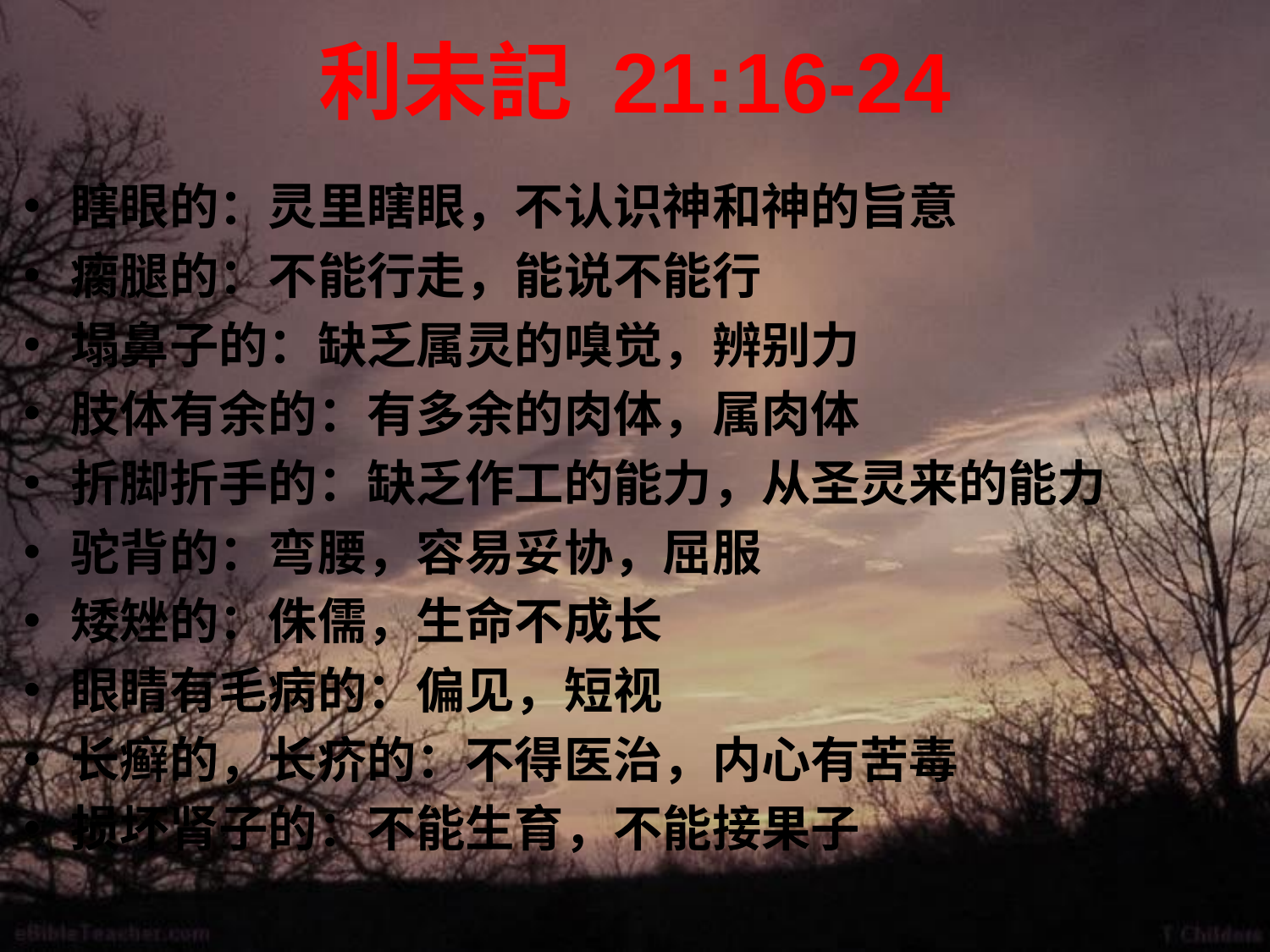

# 利未記 21:16-24
瞎眼的：灵里瞎眼，不认识神和神的旨意
瘸腿的：不能行走，能说不能行
塌鼻子的：缺乏属灵的嗅觉，辨别力
肢体有余的：有多余的肉体，属肉体
折脚折手的：缺乏作工的能力，从圣灵来的能力
驼背的：弯腰，容易妥协，屈服
矮矬的：侏儒，生命不成长
眼睛有毛病的：偏见，短视
长癣的，长疥的：不得医治，内心有苦毒
损坏肾子的：不能生育，不能接果子